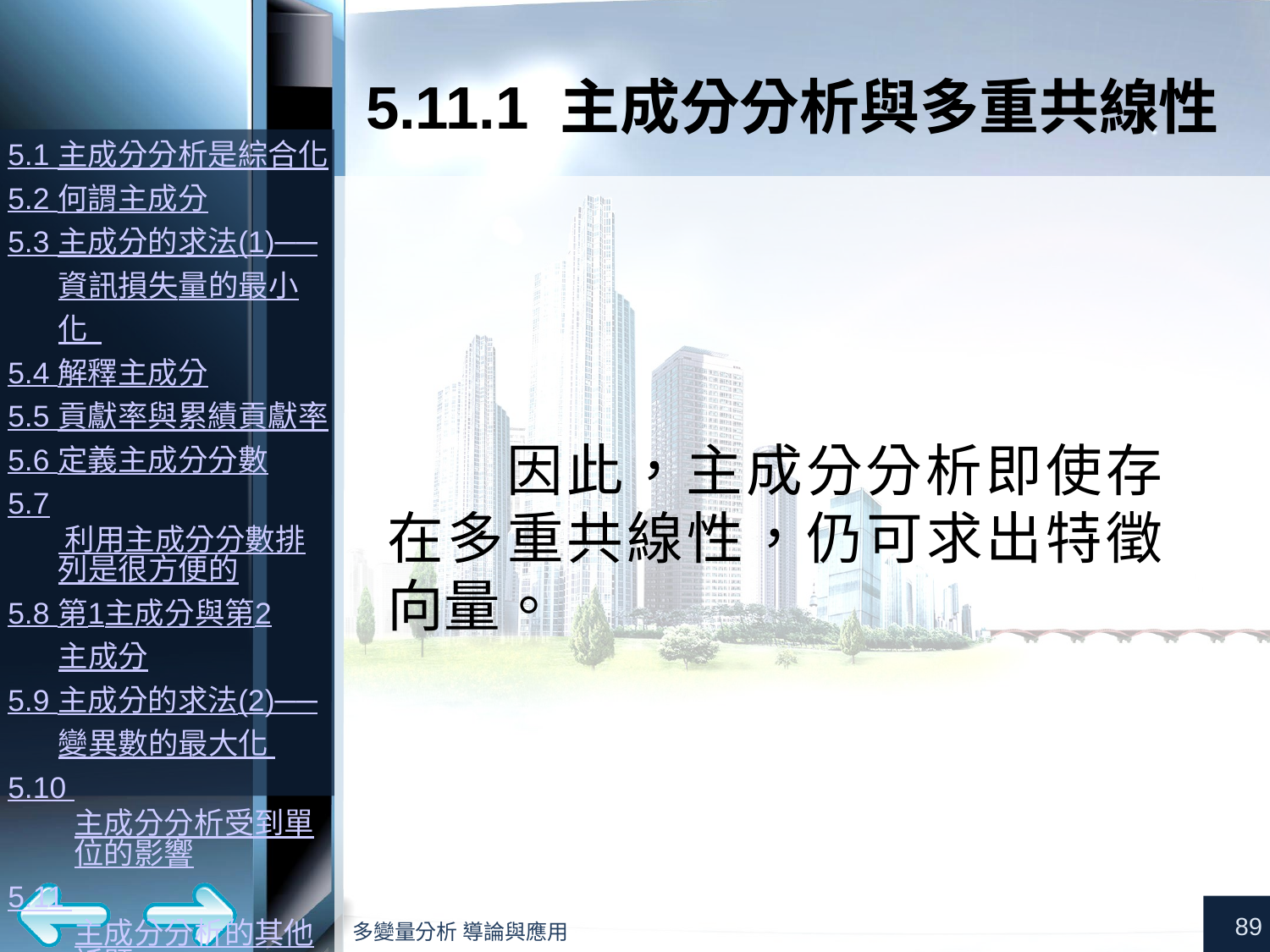

# 5.11.1 主成分分析與多重共線性
因此，主成分分析即使存在多重共線性，仍可求出特徵向量。
89
多變量分析 導論與應用